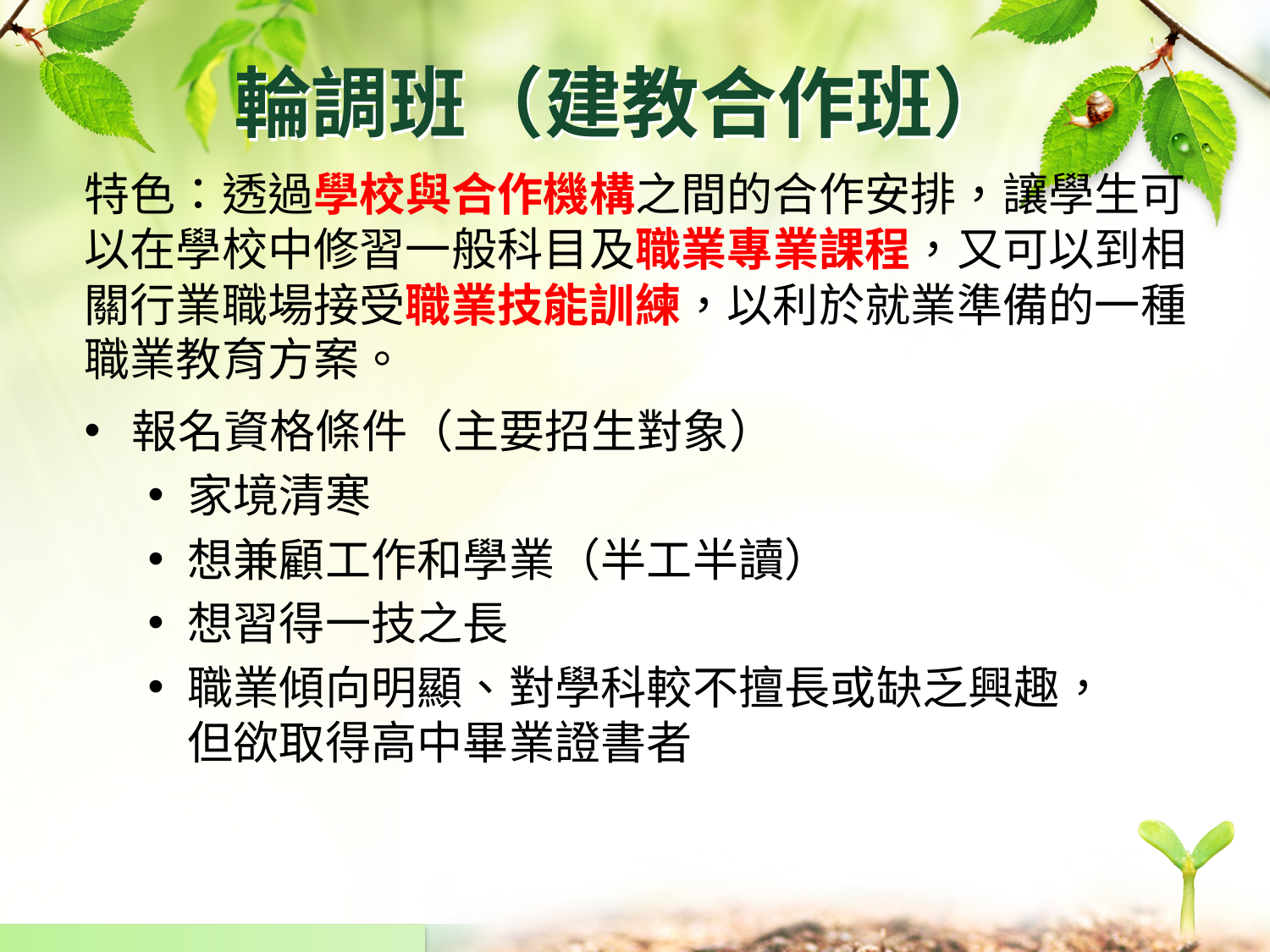

# 輪調班（建教合作班）
特色：透過學校與合作機構之間的合作安排，讓學生可以在學校中修習一般科目及職業專業課程，又可以到相關行業職場接受職業技能訓練，以利於就業準備的一種職業教育方案。
報名資格條件（主要招生對象）
家境清寒
想兼顧工作和學業（半工半讀）
想習得一技之長
職業傾向明顯、對學科較不擅長或缺乏興趣，但欲取得高中畢業證書者